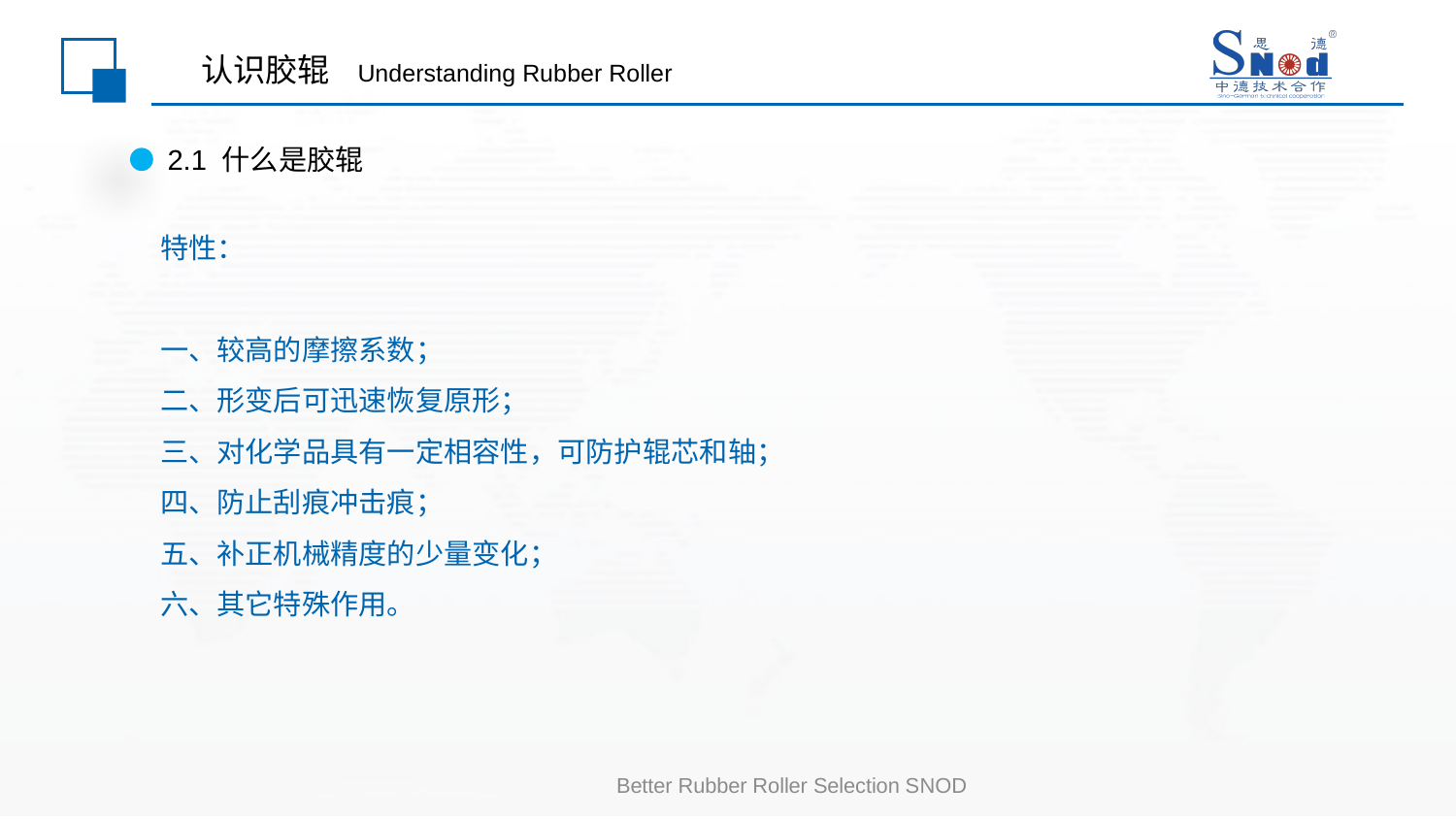

# 认识胶辊   Understanding Rubber Roller
2.1 什么是胶辊

特性：

一、较高的摩擦系数；
二、形变后可迅速恢复原形；
三、对化学品具有一定相容性，可防护辊芯和轴；
四、防止刮痕冲击痕；
五、补正机械精度的少量变化；
六、其它特殊作用。

25
Better Rubber Roller Selection SNOD